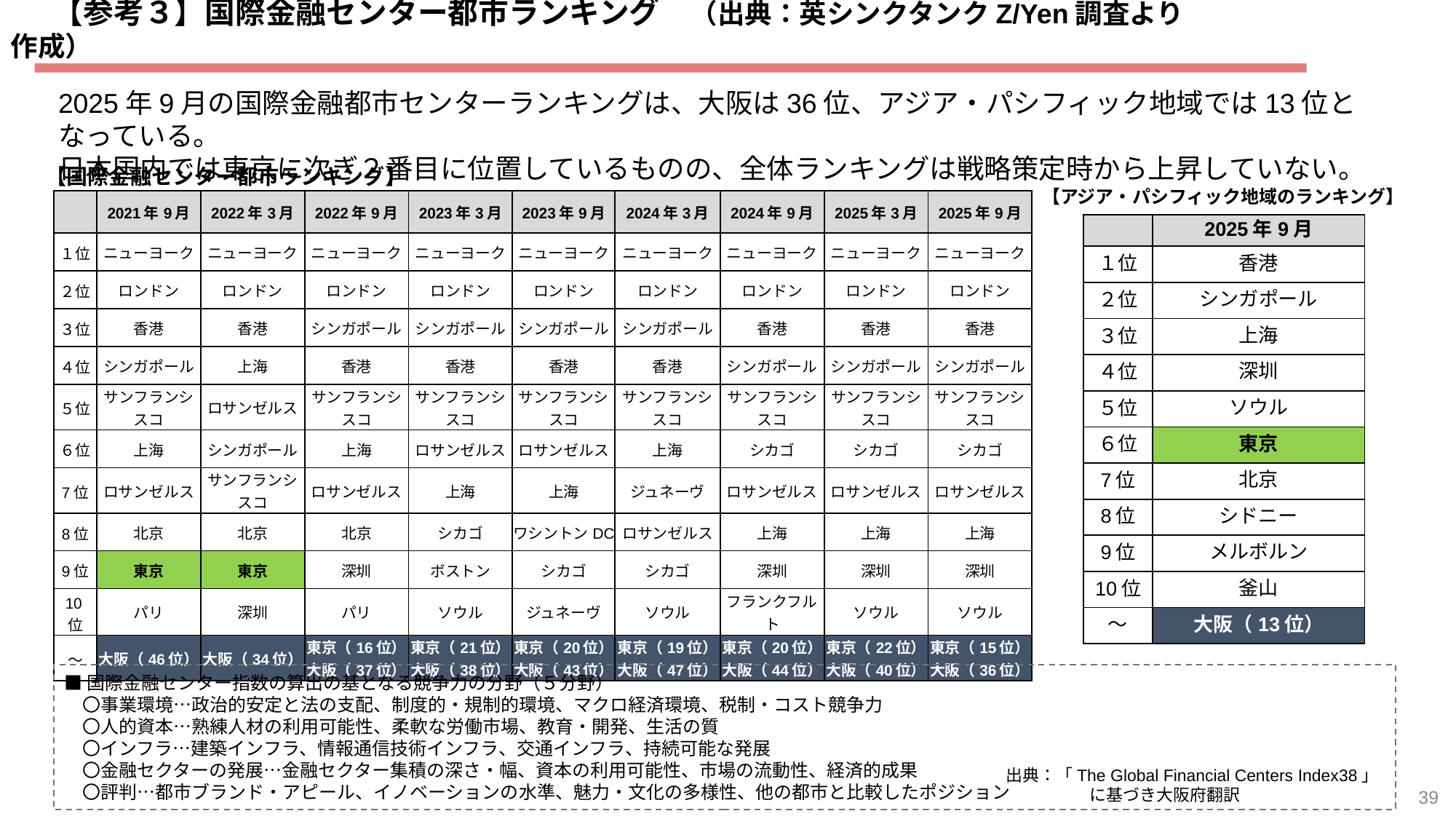

【参考３】国際金融センター都市ランキング　（出典：英シンクタンクZ/Yen調査より作成）
2025年9月の国際金融都市センターランキングは、大阪は36位、アジア・パシフィック地域では13位となっている。
日本国内では東京に次ぎ２番目に位置しているものの、全体ランキングは戦略策定時から上昇していない。
【国際金融センター都市ランキング】
【アジア・パシフィック地域のランキング】
|  | 2021年9月 | 2022年3月 | 2022年9月 | 2023年3月 | 2023年9月 | 2024年3月 | 2024年9月 | 2025年3月 | 2025年9月 |
| --- | --- | --- | --- | --- | --- | --- | --- | --- | --- |
| １位 | ニューヨーク | ニューヨーク | ニューヨーク | ニューヨーク | ニューヨーク | ニューヨーク | ニューヨーク | ニューヨーク | ニューヨーク |
| ２位 | ロンドン | ロンドン | ロンドン | ロンドン | ロンドン | ロンドン | ロンドン | ロンドン | ロンドン |
| ３位 | 香港 | 香港 | シンガポール | シンガポール | シンガポール | シンガポール | 香港 | 香港 | 香港 |
| ４位 | シンガポール | 上海 | 香港 | 香港 | 香港 | 香港 | シンガポール | シンガポール | シンガポール |
| ５位 | サンフランシスコ | ロサンゼルス | サンフランシスコ | サンフランシスコ | サンフランシスコ | サンフランシスコ | サンフランシスコ | サンフランシスコ | サンフランシスコ |
| ６位 | 上海 | シンガポール | 上海 | ロサンゼルス | ロサンゼルス | 上海 | シカゴ | シカゴ | シカゴ |
| 7位 | ロサンゼルス | サンフランシスコ | ロサンゼルス | 上海 | 上海 | ジュネーヴ | ロサンゼルス | ロサンゼルス | ロサンゼルス |
| 8位 | 北京 | 北京 | 北京 | シカゴ | ワシントンDC | ロサンゼルス | 上海 | 上海 | 上海 |
| 9位 | 東京 | 東京 | 深圳 | ボストン | シカゴ | シカゴ | 深圳 | 深圳 | 深圳 |
| 10位 | パリ | 深圳 | パリ | ソウル | ジュネーヴ | ソウル | フランクフルト | ソウル | ソウル |
| ～ | 大阪（46位） | 大阪（34位） | 東京（16位） 大阪（37位） | 東京（21位） 大阪（38位） | 東京（20位） 大阪（43位） | 東京（19位） 大阪（47位） | 東京（20位） 大阪（44位） | 東京（22位） 大阪（40位） | 東京（15位） 大阪（36位） |
|  | 2025年9月 |
| --- | --- |
| １位 | 香港 |
| ２位 | シンガポール |
| ３位 | 上海 |
| ４位 | 深圳 |
| ５位 | ソウル |
| ６位 | 東京 |
| 7位 | 北京 |
| 8位 | シドニー |
| 9位 | メルボルン |
| 10位 | 釜山 |
| ～ | 大阪（13位） |
■国際金融センター指数の算出の基となる競争力の分野（５分野）
　〇事業環境…政治的安定と法の支配、制度的・規制的環境、マクロ経済環境、税制・コスト競争力
　〇人的資本…熟練人材の利用可能性、柔軟な労働市場、教育・開発、生活の質
　〇インフラ…建築インフラ、情報通信技術インフラ、交通インフラ、持続可能な発展
　〇金融セクターの発展…金融セクター集積の深さ・幅、資本の利用可能性、市場の流動性、経済的成果
　〇評判…都市ブランド・アピール、イノベーションの水準、魅力・文化の多様性、他の都市と比較したポジション
出典：「The Global Financial Centers Index38」
　　　　　に基づき大阪府翻訳
39